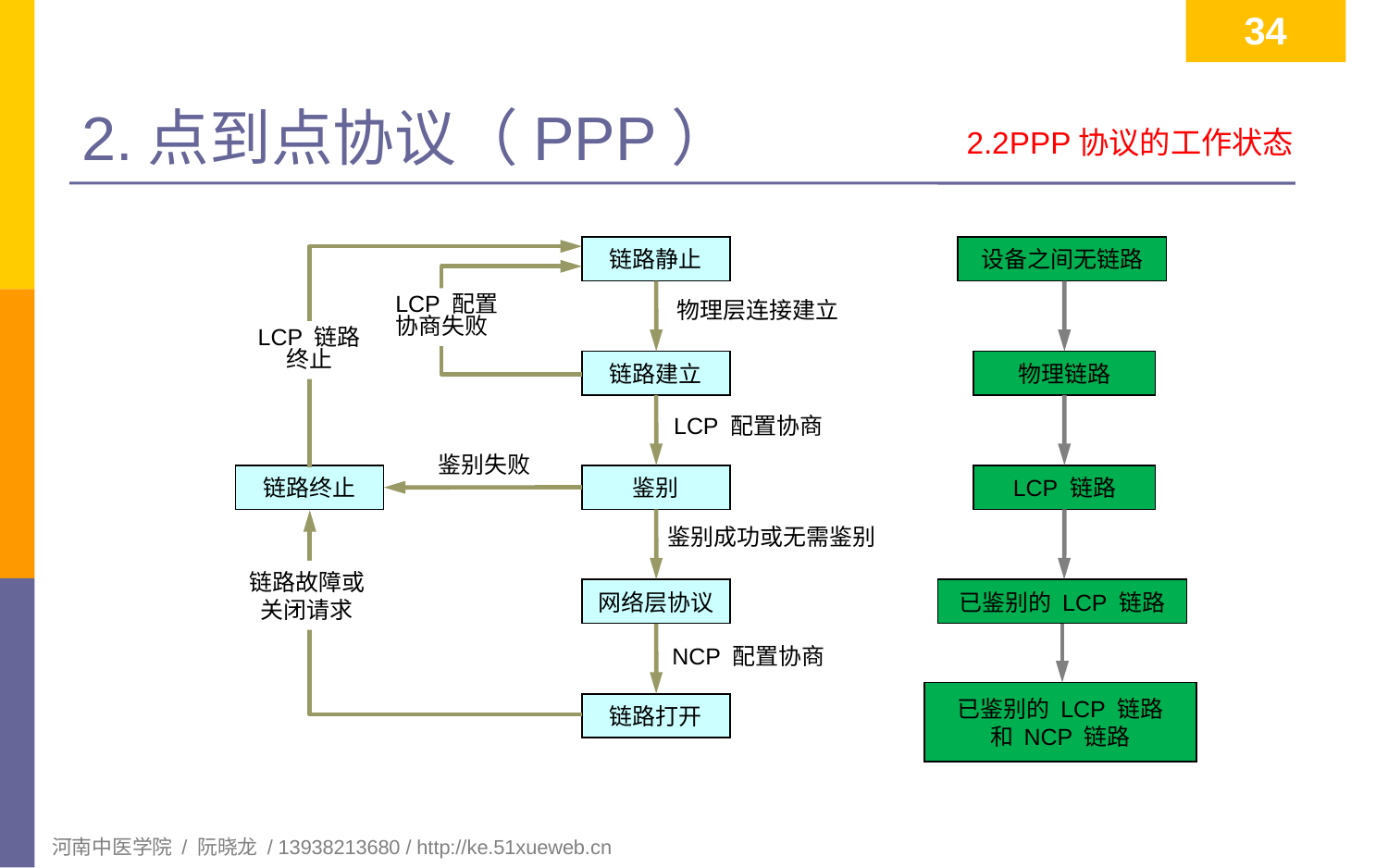

34
# 2.点到点协议（PPP）
2.2PPP协议的工作状态
链路静止
设备之间无链路

LCP 配置
协商失败
物理层连接建立
LCP 链路
终止
链路建立
物理链路

LCP 配置协商
鉴别失败
LCP 链路
链路终止
鉴别

鉴别成功或无需鉴别
链路故障或
关闭请求
已鉴别的 LCP 链路
网络层协议

NCP 配置协商
已鉴别的 LCP 链路
和 NCP 链路
链路打开